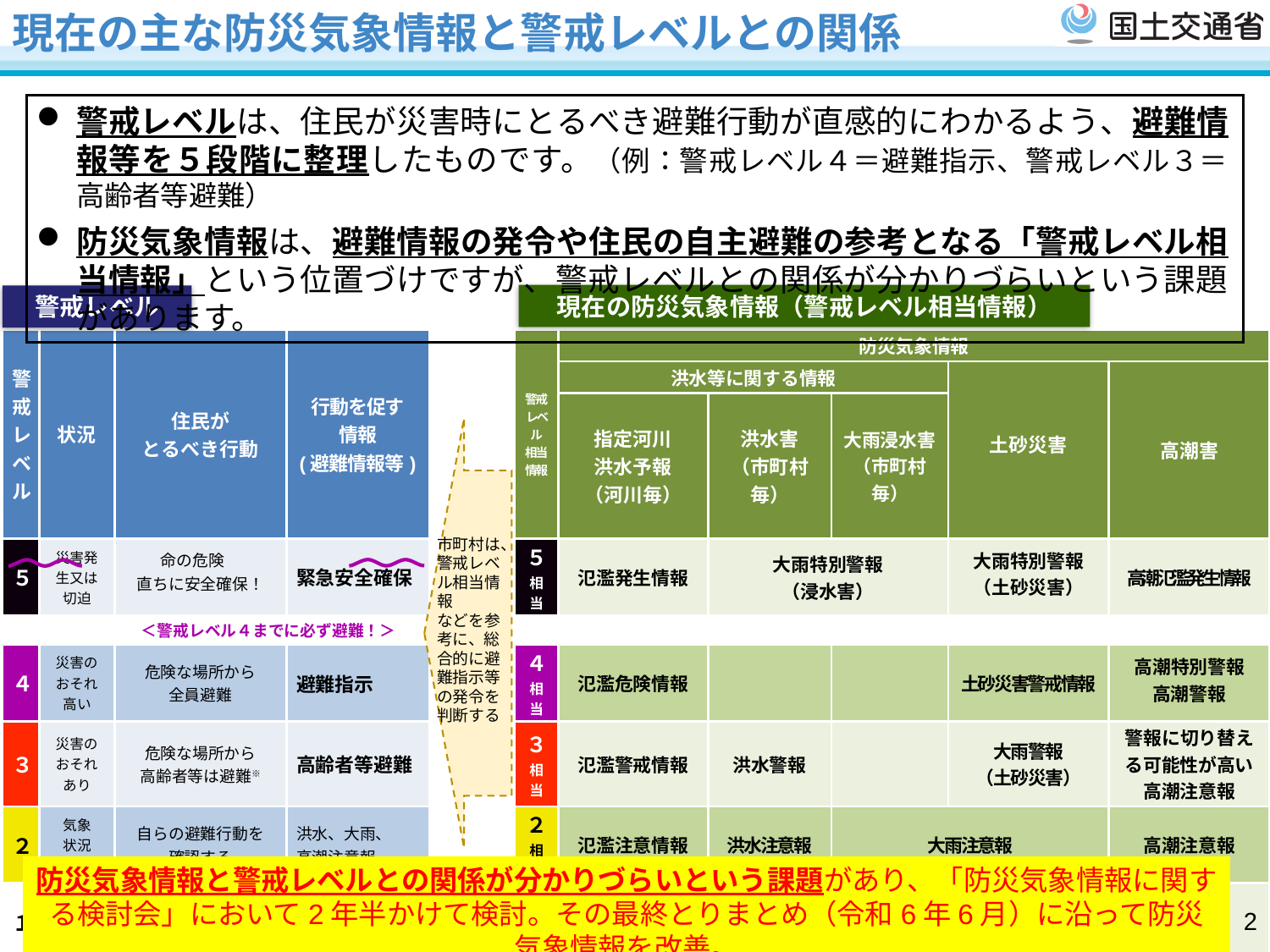

現在の主な防災気象情報と警戒レベルとの関係
警戒レベルは、住民が災害時にとるべき避難行動が直感的にわかるよう、避難情報等を５段階に整理したものです。（例：警戒レベル４＝避難指示、警戒レベル３＝高齢者等避難）
防災気象情報は、避難情報の発令や住民の自主避難の参考となる「警戒レベル相当情報」という位置づけですが、警戒レベルとの関係が分かりづらいという課題があります。
現在の防災気象情報（警戒レベル相当情報）
警戒レベル
| 警戒 レベル | 状況 | 住民が とるべき行動 | 行動を促す 情報 (避難情報等) |  | 警戒 レベル 相当 情報 | 防災気象情報 |  |  |  |  |  |
| --- | --- | --- | --- | --- | --- | --- | --- | --- | --- | --- | --- |
|  |  |  |  |  |  | 洪水等に関する情報 |  |  |  | 土砂災害 | 高潮害 |
|  |  |  |  |  |  | 指定河川 洪水予報 （河川毎） |  | 洪水害 （市町村毎） | 大雨浸水害 （市町村毎） |  |  |
| ５ | 災害発生又は 切迫 | 命の危険　 直ちに安全確保！ | 緊急安全確保 |  | ５ 相 当 | 氾濫発生情報 |  | 大雨特別警報 （浸水害） |  | 大雨特別警報 （土砂災害） | 高潮氾濫発生情報 |
| ＜警戒レベル４までに必ず避難！＞ |  |  |  |  |  |  |  |  |  |  |  |
| ４ | 災害のおそれ高い | 危険な場所から 全員避難 | 避難指示 |  | ４ 相 当 | 氾濫危険情報 |  |  |  | 土砂災害警戒情報 | 高潮特別警報 高潮警報 |
| ３ | 災害のおそれあり | 危険な場所から 高齢者等は避難※ | 高齢者等避難 |  | ３ 相 当 | 氾濫警戒情報 |  | 洪水警報 |  | 大雨警報 （土砂災害） | 警報に切り替える可能性が高い 高潮注意報 |
| ２ | 気象 状況 悪化 | 自らの避難行動を 確認する | 洪水、大雨、 高潮注意報 |  | ２ 相 当 | 氾濫注意情報 |  | 洪水注意報 | 大雨注意報 |  | 高潮注意報 |
| １ | 今後気象状況悪化のおそれ | 災害への心構えを 高める | 早期注意情報 |  | １ 相 当 |  |  |  |  |  |  |

市町村は、警戒レベル相当情報
などを参考に、総合的に避難指示等の発令を判断する

防災気象情報と警戒レベルとの関係が分かりづらいという課題があり、「防災気象情報に関する検討会」において2年半かけて検討。その最終とりまとめ（令和6年6月）に沿って防災気象情報を改善。
2